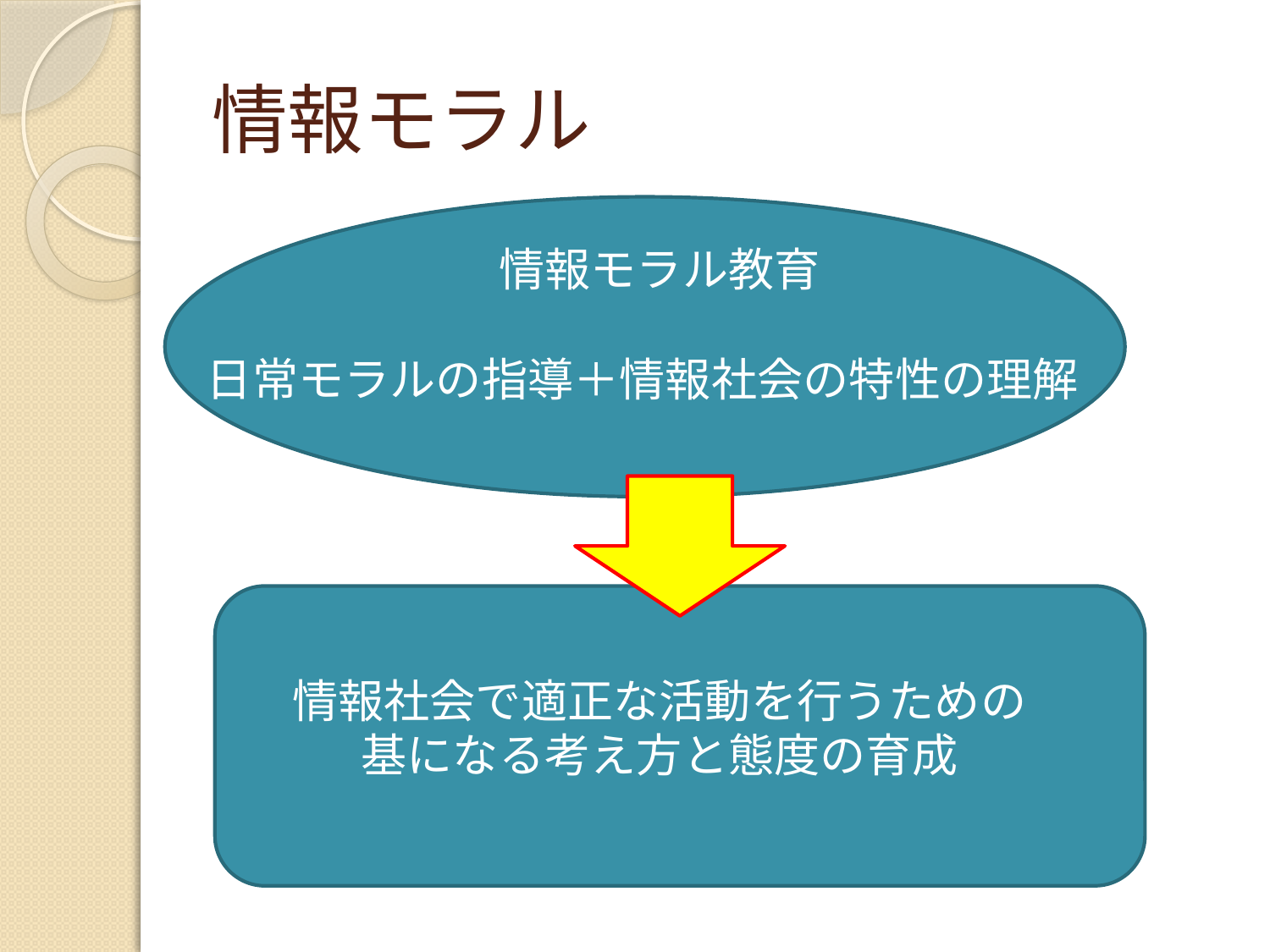

# 情報モラル

情報モラル教育

日常モラルの指導＋情報社会の特性の理解

情報社会で適正な活動を行うための基になる考え方と態度の育成